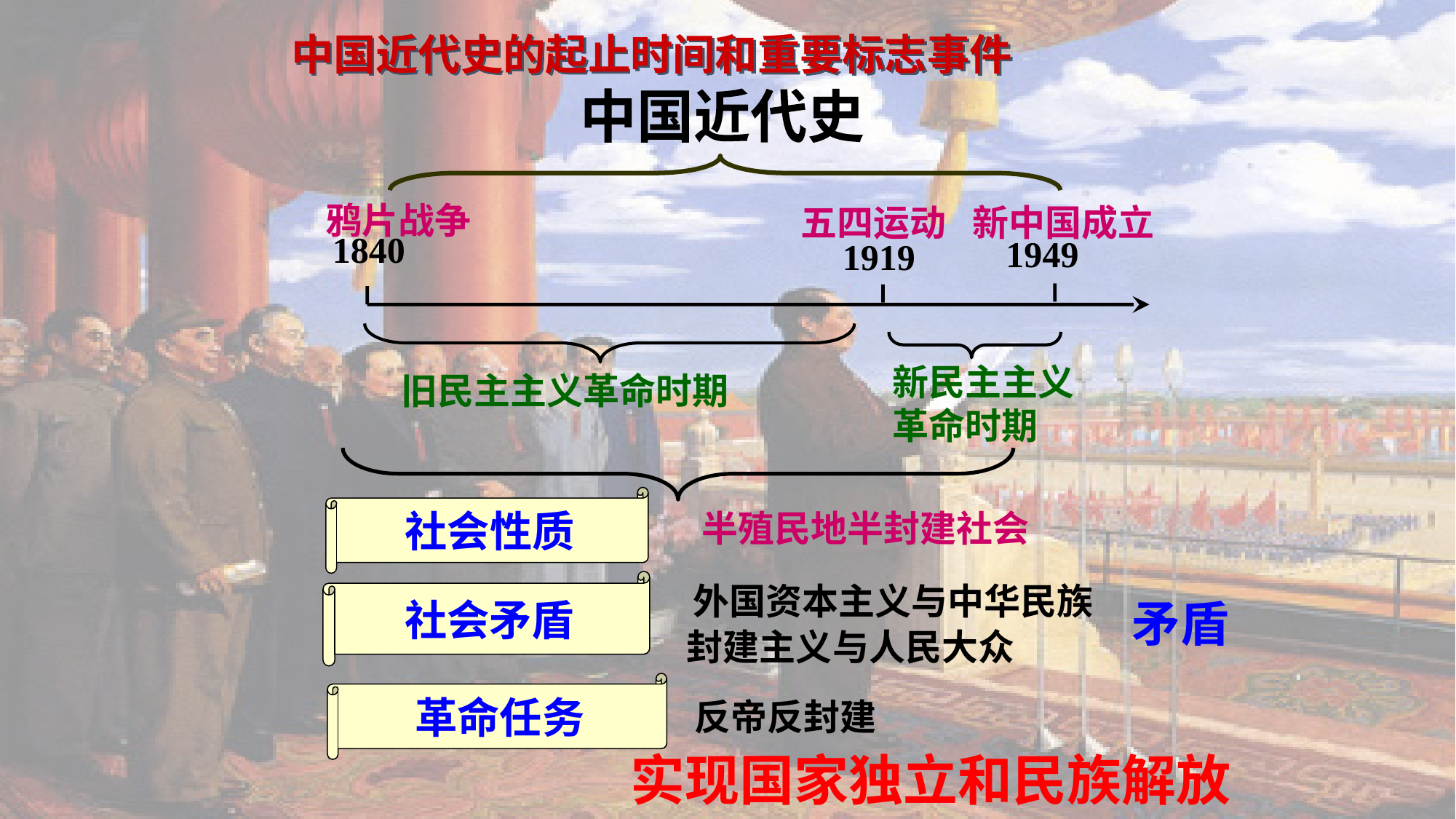

中国近代史的起止时间和重要标志事件
中国近代史

1840

鸦片战争
五四运动
新中国成立
1949
1919

新民主主义革命时期
旧民主主义革命时期
社会性质
半殖民地半封建社会
社会矛盾
外国资本主义与中华民族
矛盾
封建主义与人民大众

革命任务
反帝反封建
实现国家独立和民族解放